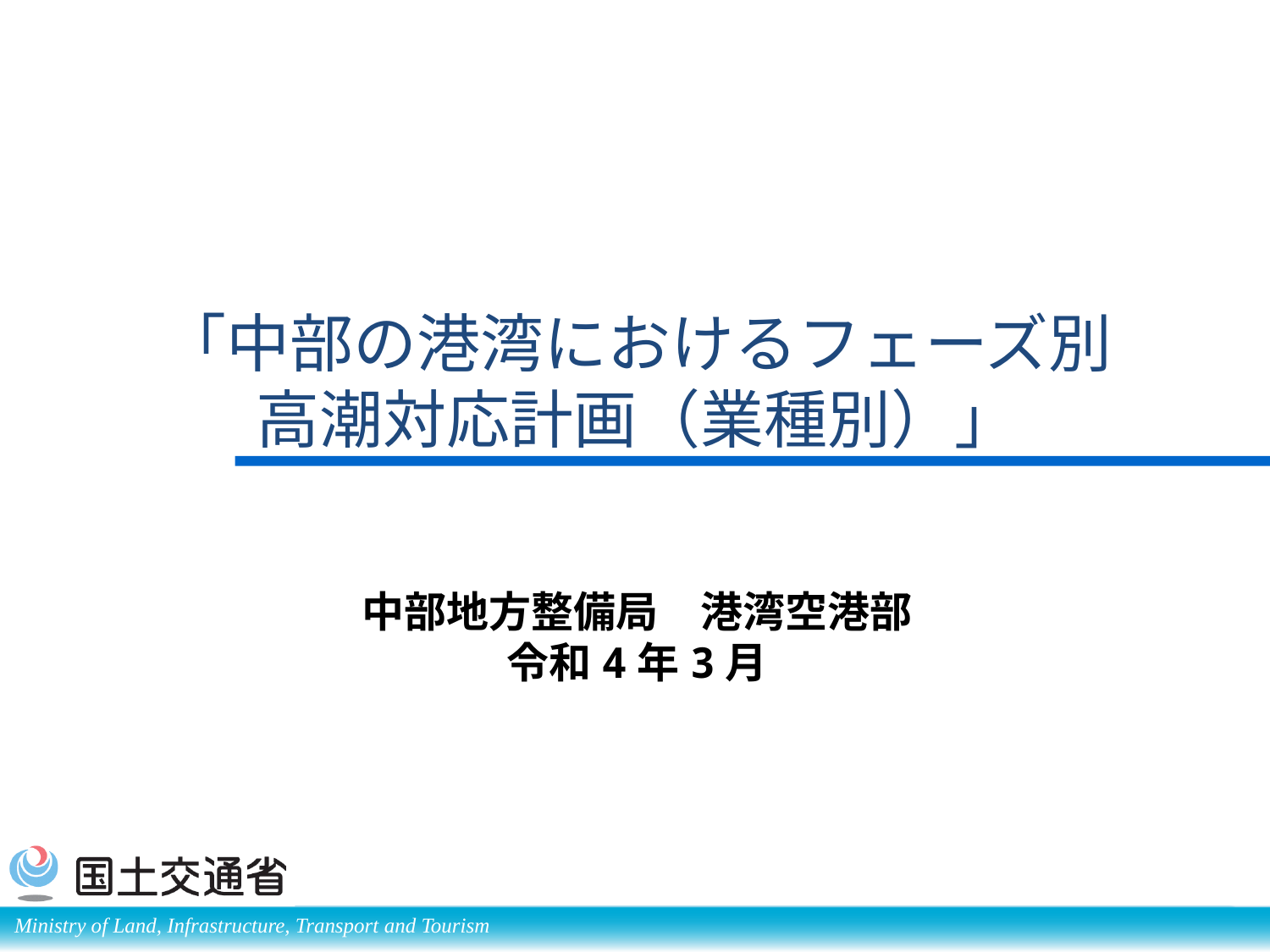

「中部の港湾におけるフェーズ別
高潮対応計画（業種別）」
中部地方整備局　港湾空港部
令和4年3月